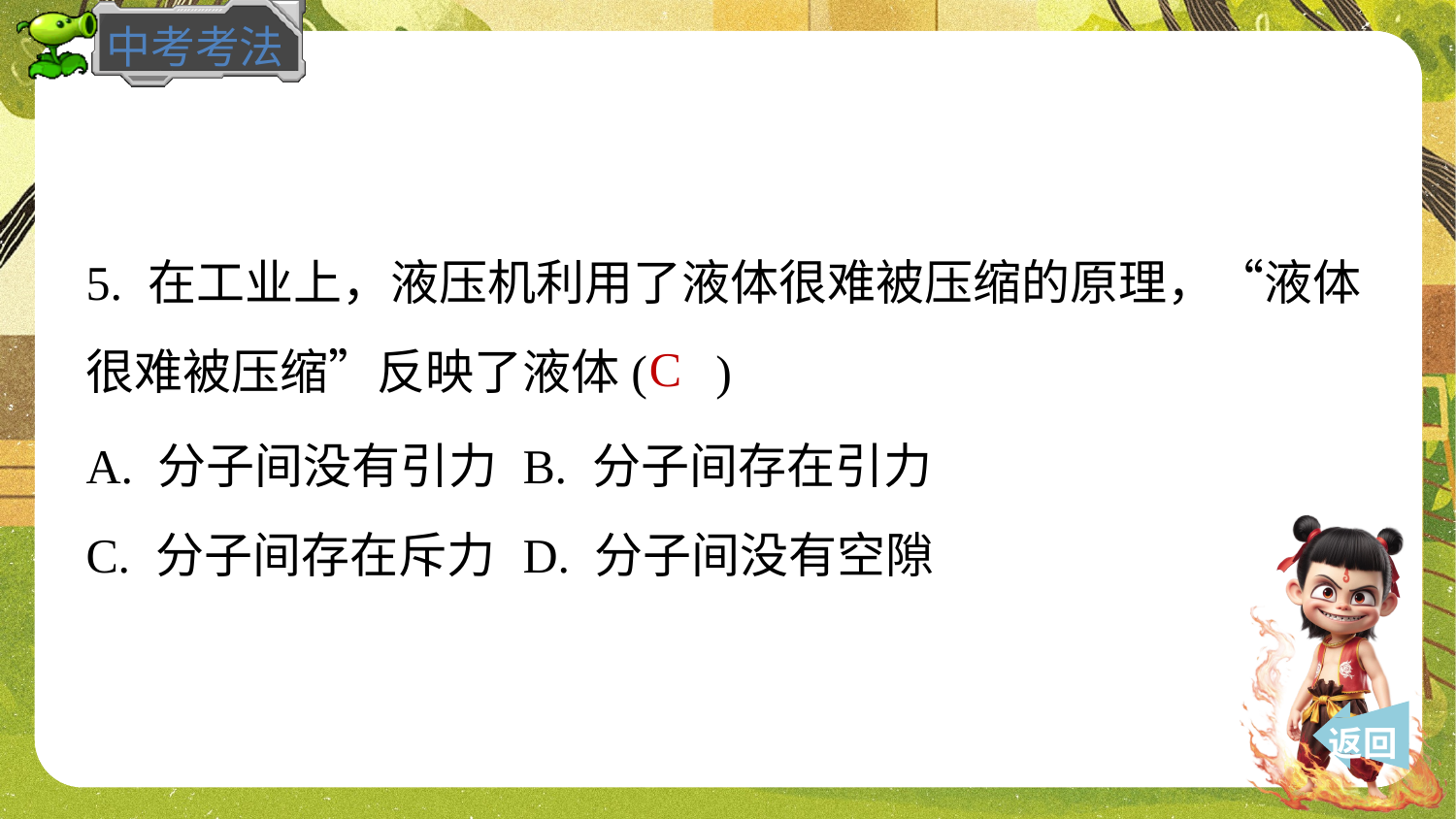

5. 在工业上，液压机利用了液体很难被压缩的原理，“液体
很难被压缩”反映了液体(     )
C
A. 分子间没有引力	B. 分子间存在引力
C. 分子间存在斥力	D. 分子间没有空隙
 返回